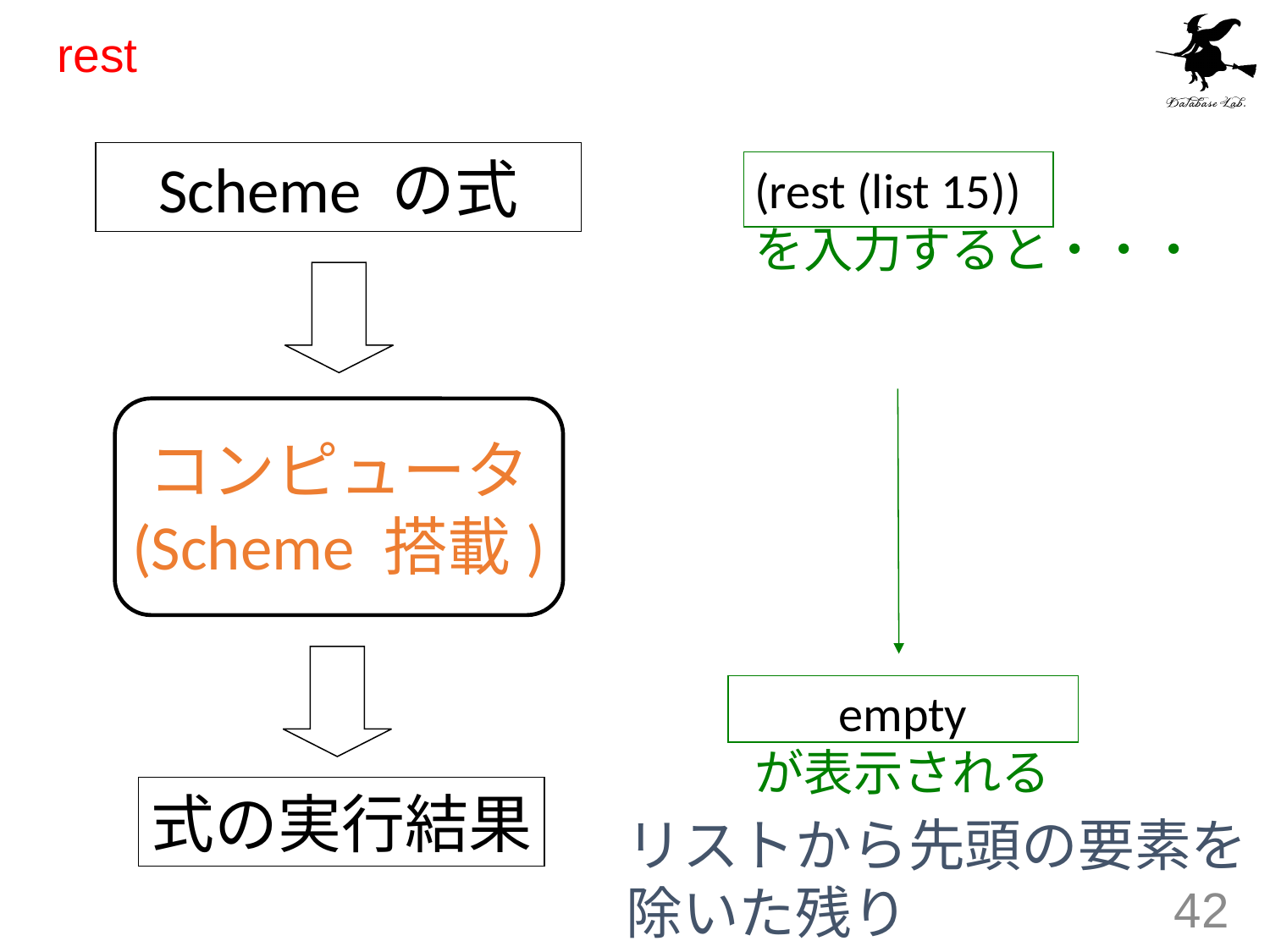

# rest

(rest (list 15))
を入力すると・・・
Scheme の式

コンピュータ
(Scheme 搭載)

empty
が表示される

式の実行結果
リストから先頭の要素を
除いた残り
42